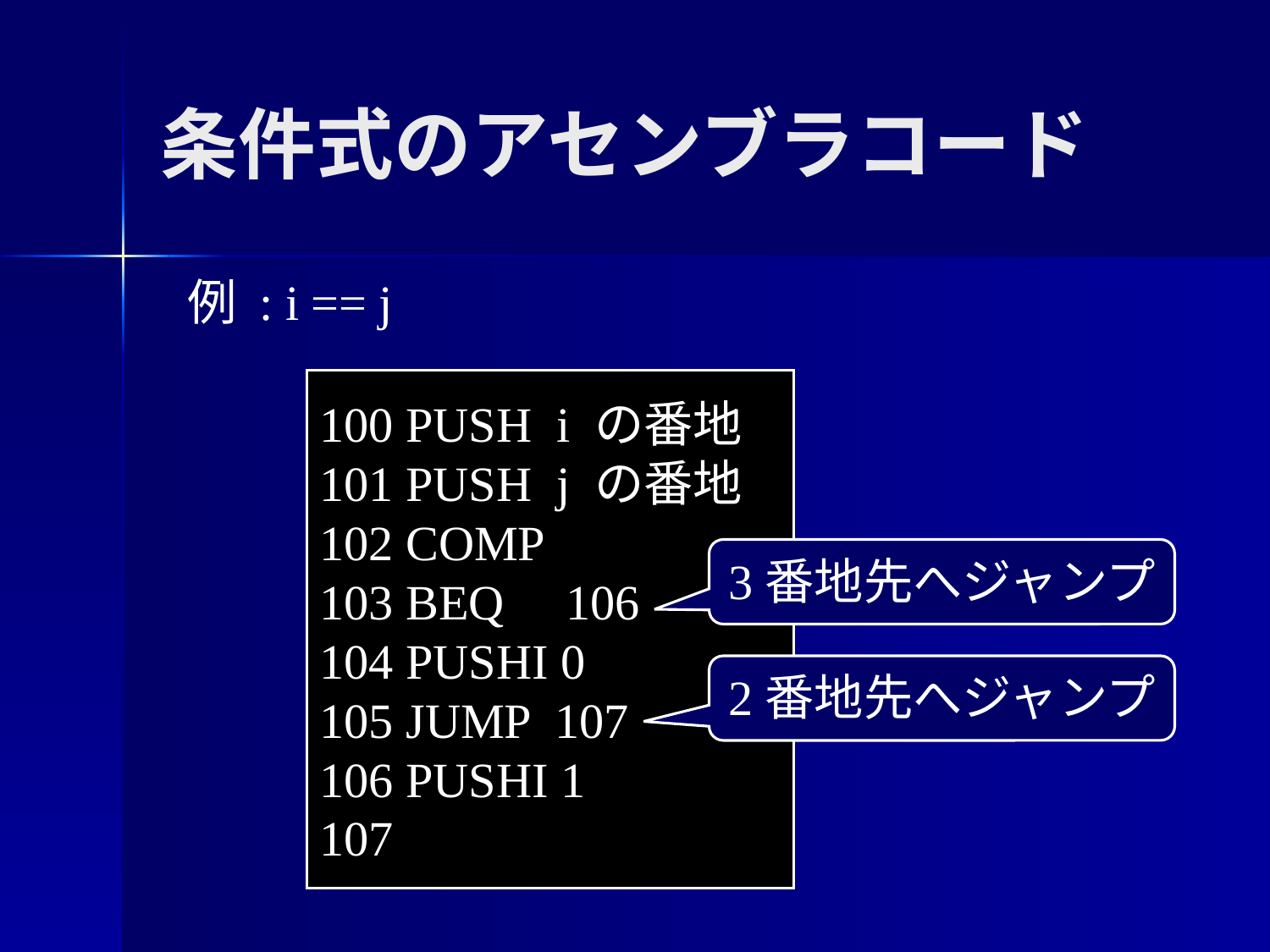

条件式のアセンブラコード
例 : i == j
100 PUSH  i の番地
101 PUSH  j の番地
102 COMP
103 BEQ     106

100 PUSH  i の番地
101 PUSH  j の番地
102 COMP
103 BEQ     106
104 PUSHI 0
105 JUMP  107

100 PUSH  i の番地
101 PUSH  j の番地
102 COMP
103 BEQ     106
104 PUSHI 0
105 JUMP  107
106 PUSHI 1
107
3番地先へジャンプ
2番地先へジャンプ